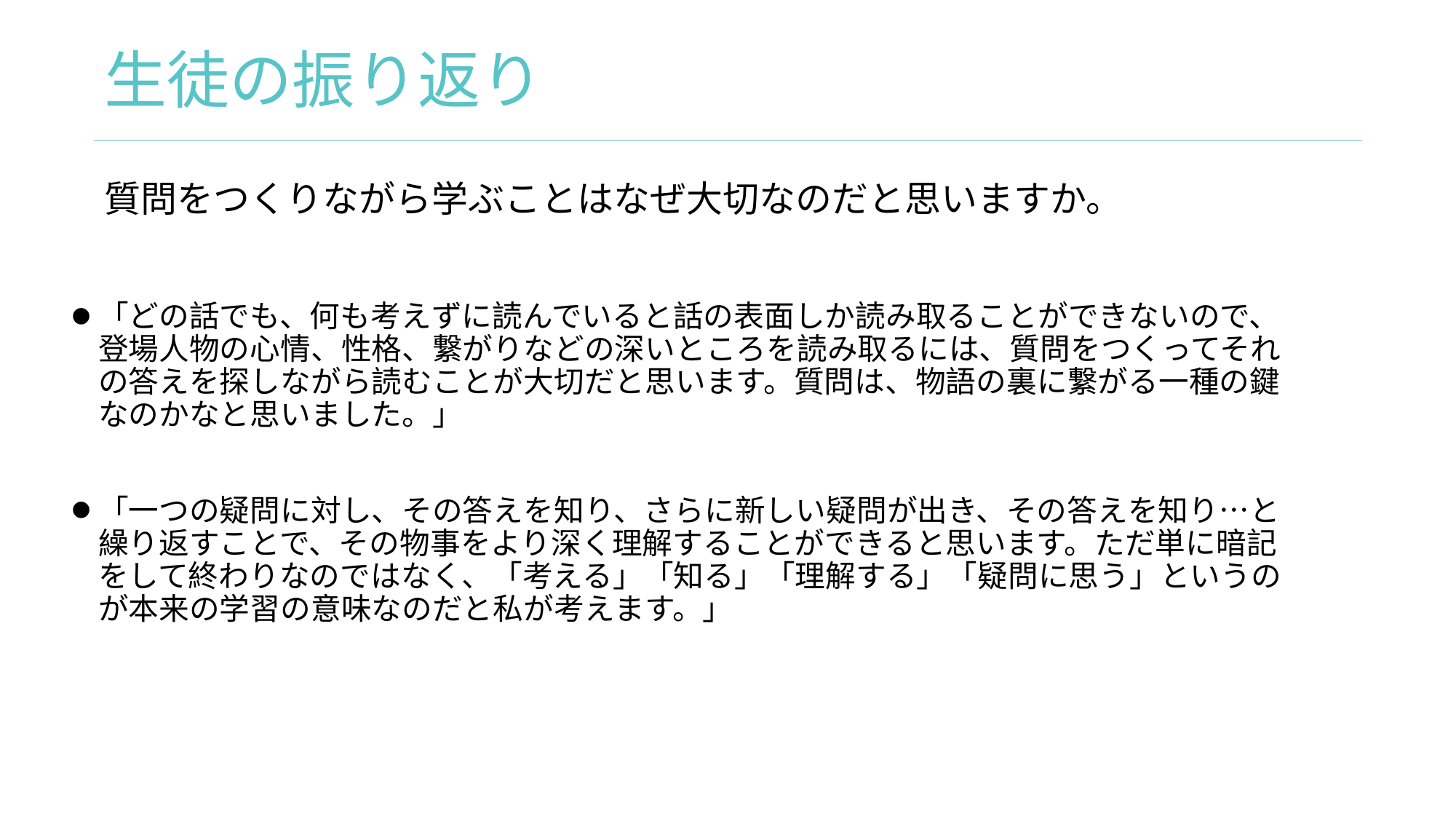

生徒の振り返り
# 質問をつくりながら学ぶことはなぜ大切なのだと思いますか。
「どの話でも、何も考えずに読んでいると話の表面しか読み取ることができないので、登場人物の心情、性格、繋がりなどの深いところを読み取るには、質問をつくってそれの答えを探しながら読むことが大切だと思います。質問は、物語の裏に繋がる一種の鍵なのかなと思いました。」

「一つの疑問に対し、その答えを知り、さらに新しい疑問が出き、その答えを知り…と繰り返すことで、その物事をより深く理解することができると思います。ただ単に暗記をして終わりなのではなく、「考える」「知る」「理解する」「疑問に思う」というのが本来の学習の意味なのだと私が考えます。」